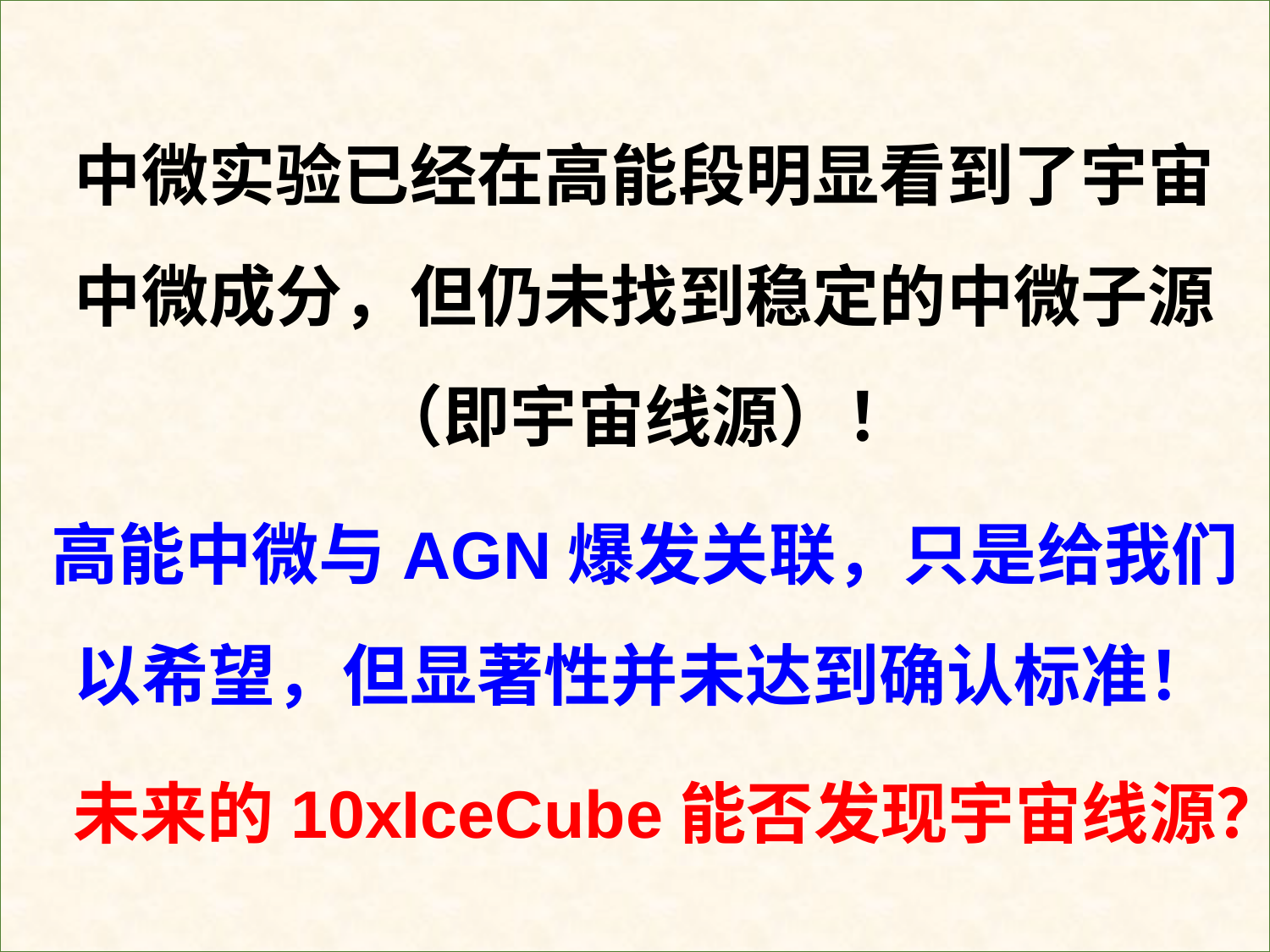

中微实验已经在高能段明显看到了宇宙中微成分，但仍未找到稳定的中微子源（即宇宙线源）！
高能中微与AGN爆发关联，只是给我们以希望，但显著性并未达到确认标准！
未来的10xIceCube能否发现宇宙线源？